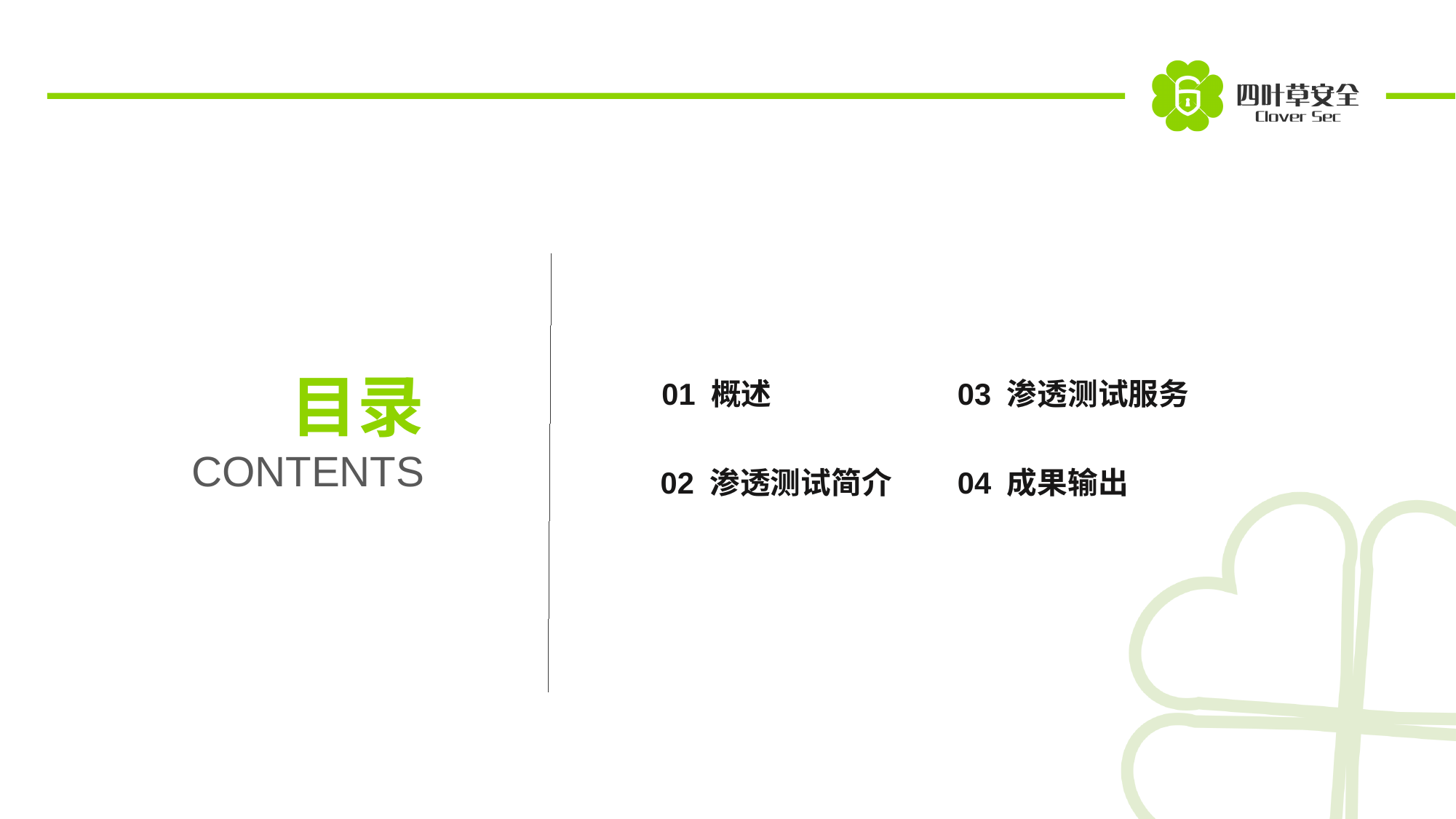

目录
CONTENTS
01 概述
04 成果输出
03 渗透测试服务
02 渗透测试简介